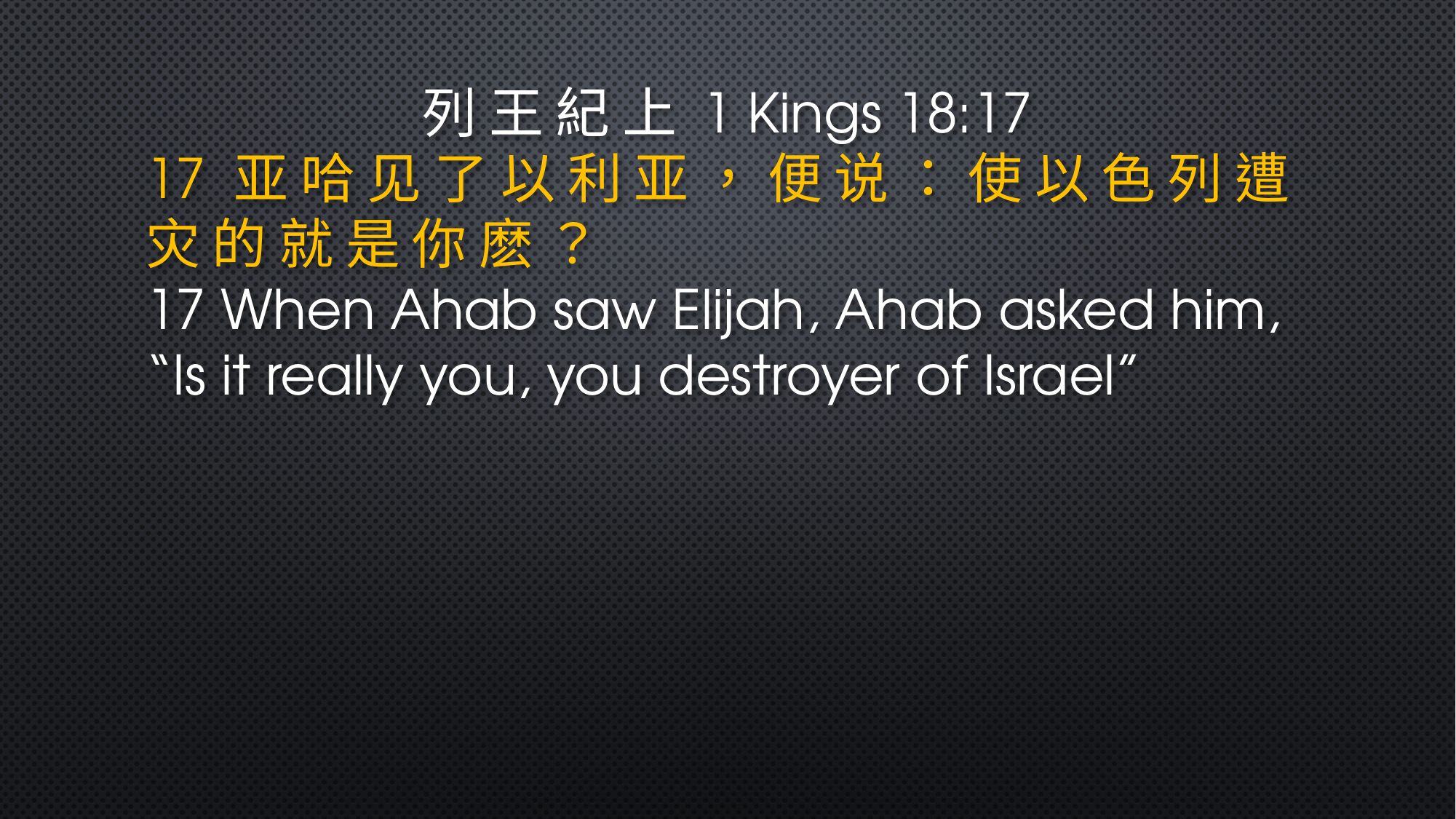

列 王 紀 上 1 Kings 18:17
17 亚 哈 见 了 以 利 亚 ， 便 说 ： 使 以 色 列 遭 灾 的 就 是 你 麽 ？
17 When Ahab saw Elijah, Ahab asked him, “Is it really you, you destroyer of Israel”